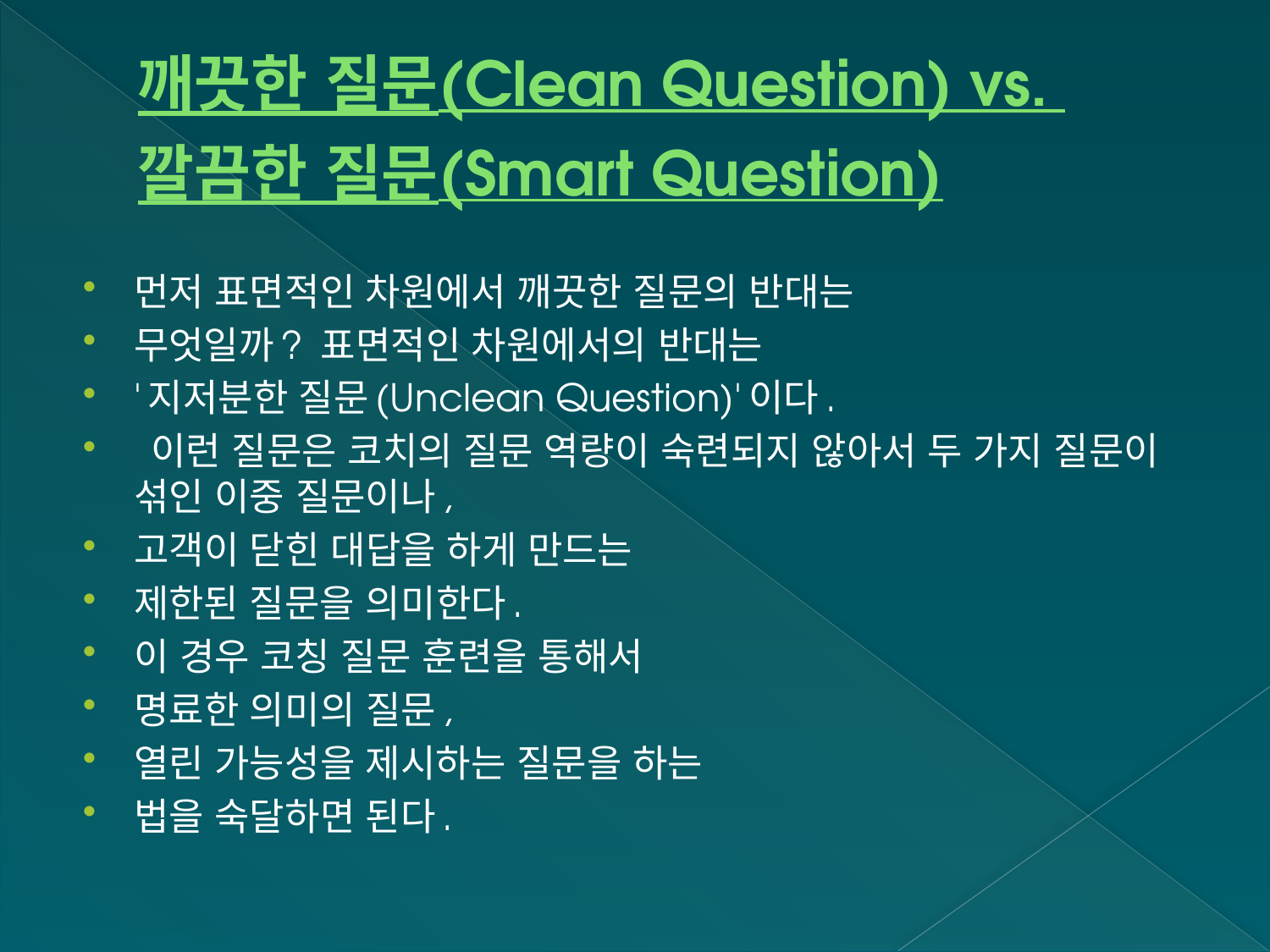

# 깨끗한 질문(Clean Question) vs. 깔끔한 질문(Smart Question)
먼저 표면적인 차원에서 깨끗한 질문의 반대는
무엇일까? 표면적인 차원에서의 반대는
'지저분한 질문(Unclean Question)'이다.
 이런 질문은 코치의 질문 역량이 숙련되지 않아서 두 가지 질문이 섞인 이중 질문이나,
고객이 닫힌 대답을 하게 만드는
제한된 질문을 의미한다.
이 경우 코칭 질문 훈련을 통해서
명료한 의미의 질문,
열린 가능성을 제시하는 질문을 하는
법을 숙달하면 된다.